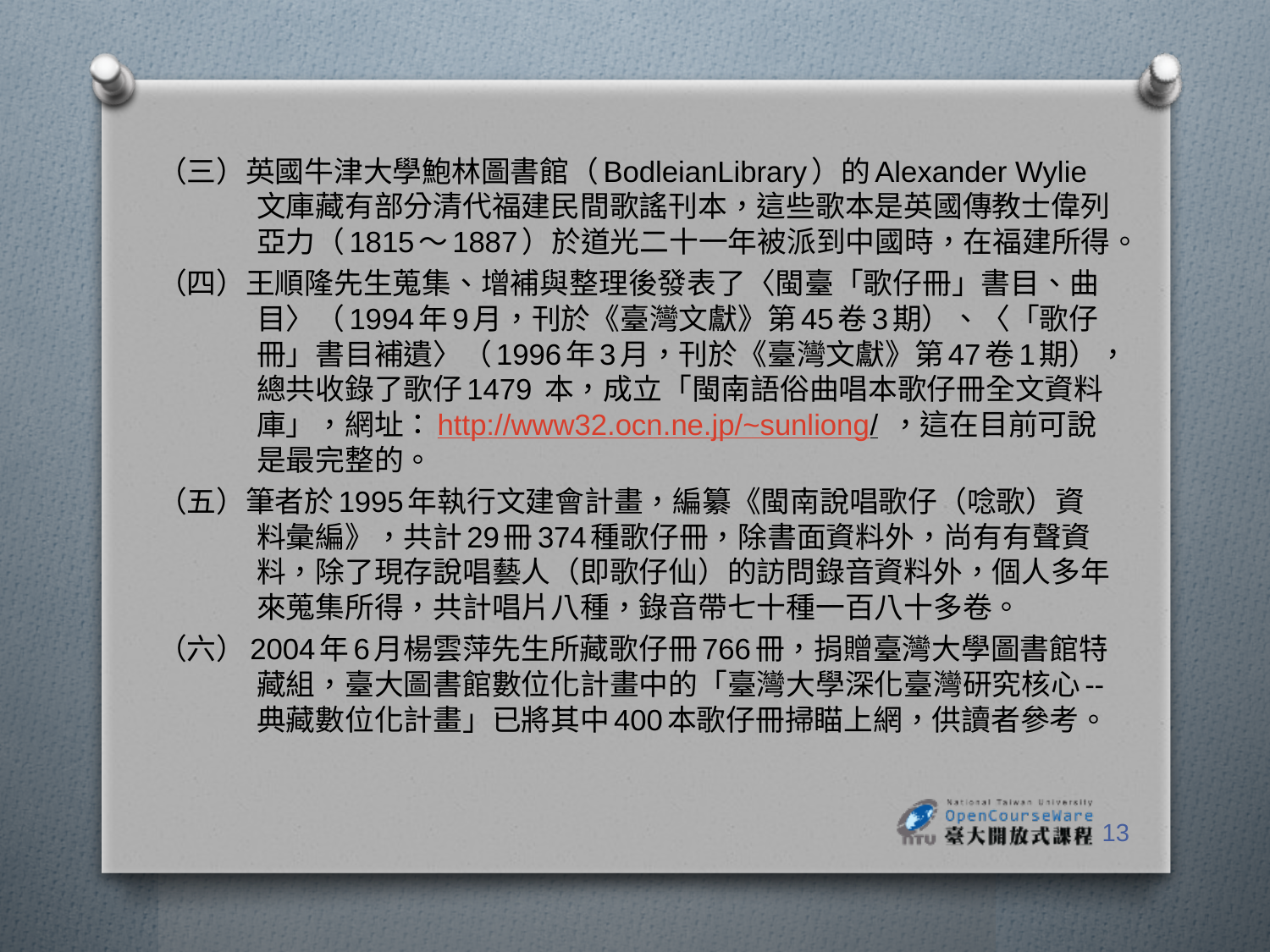

（三）英國牛津大學鮑林圖書館（BodleianLibrary）的Alexander Wylie 文庫藏有部分清代福建民間歌謠刊本，這些歌本是英國傳教士偉列亞力（1815～1887）於道光二十一年被派到中國時，在福建所得。
（四）王順隆先生蒐集、增補與整理後發表了〈閩臺「歌仔冊」書目、曲目〉（1994年9月，刊於《臺灣文獻》第45卷3期）、〈「歌仔冊」書目補遺〉（1996年3月，刊於《臺灣文獻》第47卷1期），總共收錄了歌仔1479 本，成立「閩南語俗曲唱本歌仔冊全文資料庫」，網址：http://www32.ocn.ne.jp/~sunliong/ ，這在目前可說是最完整的。
（五）筆者於1995年執行文建會計畫，編纂《閩南說唱歌仔（唸歌）資料彙編》，共計29冊374種歌仔冊，除書面資料外，尚有有聲資料，除了現存說唱藝人（即歌仔仙）的訪問錄音資料外，個人多年來蒐集所得，共計唱片八種，錄音帶七十種一百八十多卷。
（六）2004年6月楊雲萍先生所藏歌仔冊766冊，捐贈臺灣大學圖書館特藏組，臺大圖書館數位化計畫中的「臺灣大學深化臺灣研究核心--典藏數位化計畫」已將其中400本歌仔冊掃瞄上網，供讀者參考。

13